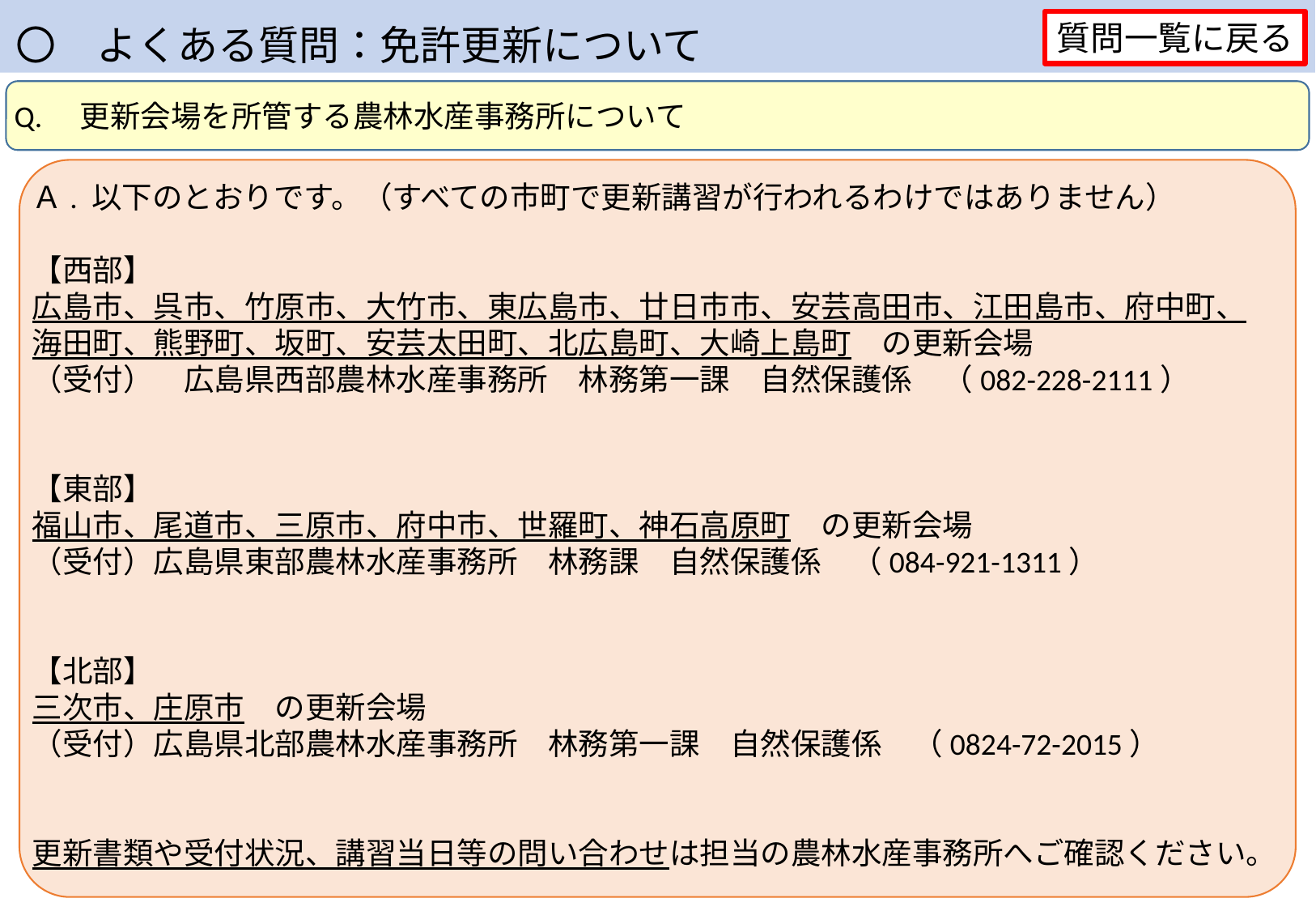

質問一覧に戻る
〇　よくある質問：免許更新について

Q.　更新会場を所管する農林水産事務所について

Ａ. 以下のとおりです。（すべての市町で更新講習が行われるわけではありません）

【西部】
広島市、呉市、竹原市、大竹市、東広島市、廿日市市、安芸高田市、江田島市、府中町、
海田町、熊野町、坂町、安芸太田町、北広島町、大崎上島町　の更新会場
（受付）　広島県西部農林水産事務所　林務第一課　自然保護係　（082-228-2111）

【東部】
福山市、尾道市、三原市、府中市、世羅町、神石高原町　の更新会場
（受付）広島県東部農林水産事務所　林務課　自然保護係　（084-921-1311）

【北部】
三次市、庄原市　の更新会場
（受付）広島県北部農林水産事務所　林務第一課　自然保護係　（0824-72-2015）

更新書類や受付状況、講習当日等の問い合わせは担当の農林水産事務所へご確認ください。